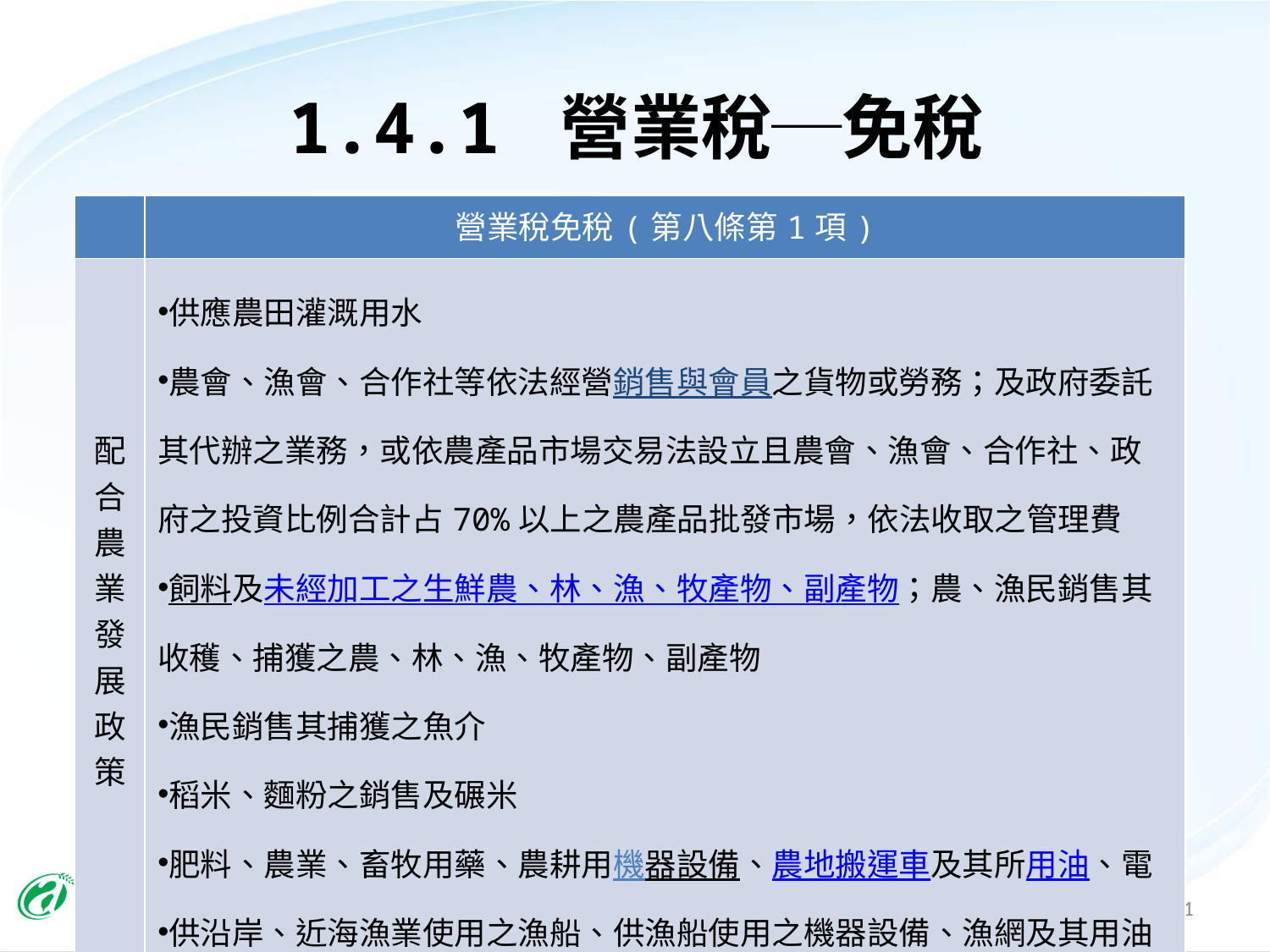

1.4.1 營業稅─免稅
|  | 營業稅免稅(第八條第1項) |
| --- | --- |
| 配合農 業 發 展 政策 | 供應農田灌溉用水 農會、漁會、合作社等依法經營銷售與會員之貨物或勞務；及政府委託其代辦之業務，或依農產品市場交易法設立且農會、漁會、合作社、政府之投資比例合計占70%以上之農產品批發市場，依法收取之管理費 飼料及未經加工之生鮮農、林、漁、牧產物、副產物；農、漁民銷售其收穫、捕獲之農、林、漁、牧產物、副產物 漁民銷售其捕獲之魚介 稻米、麵粉之銷售及碾米 肥料、農業、畜牧用藥、農耕用機器設備、農地搬運車及其所用油、電 供沿岸、近海漁業使用之漁船、供漁船使用之機器設備、漁網及其用油 |
11